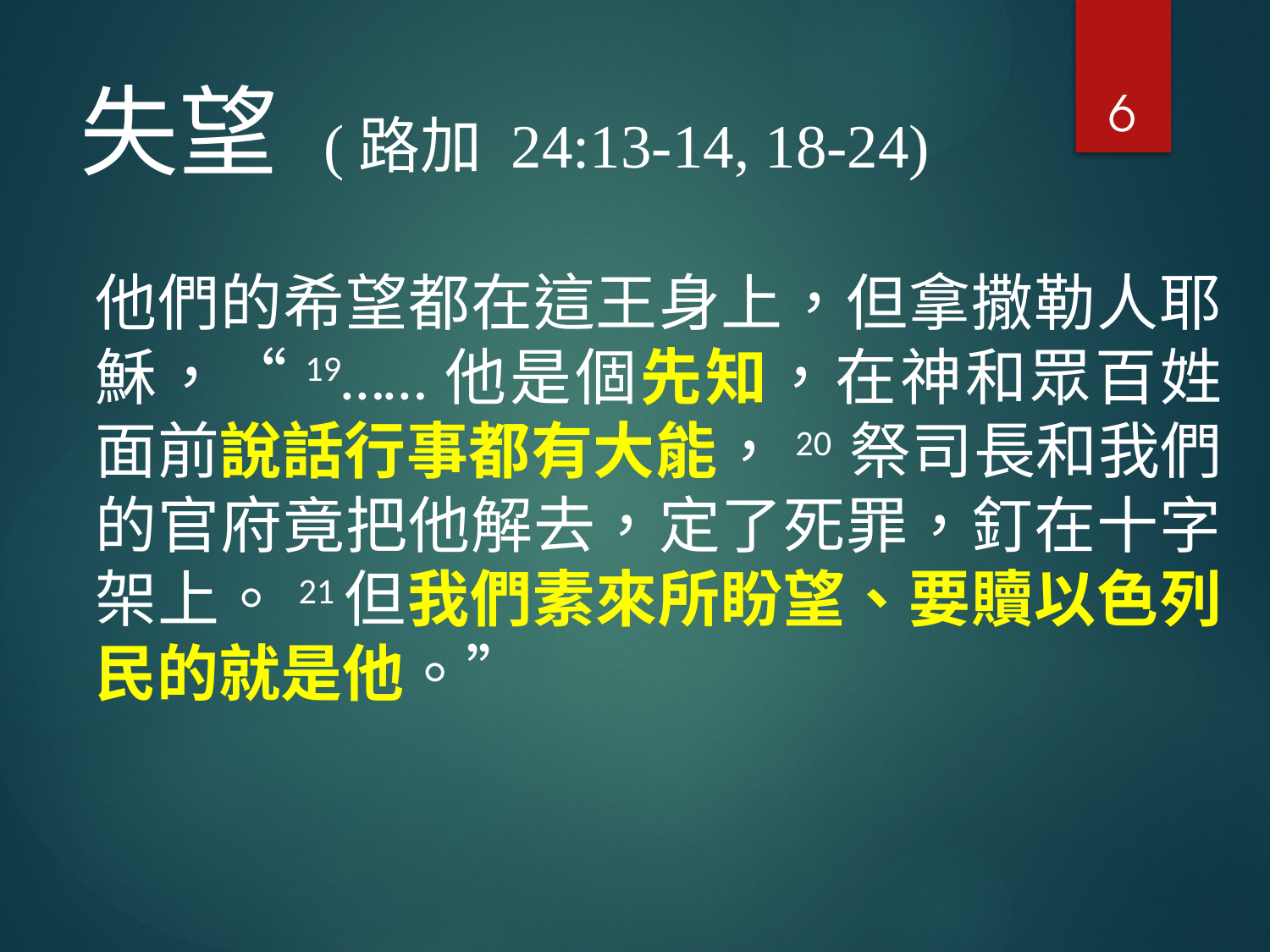

6
# 失望 (路加 24:13-14, 18-24)
他們的希望都在這王身上，但拿撒勒人耶穌，“19……他是個先知，在神和眾百姓面前說話行事都有大能，20 祭司長和我們的官府竟把他解去，定了死罪，釘在十字架上。21但我們素來所盼望、要贖以色列民的就是他。”